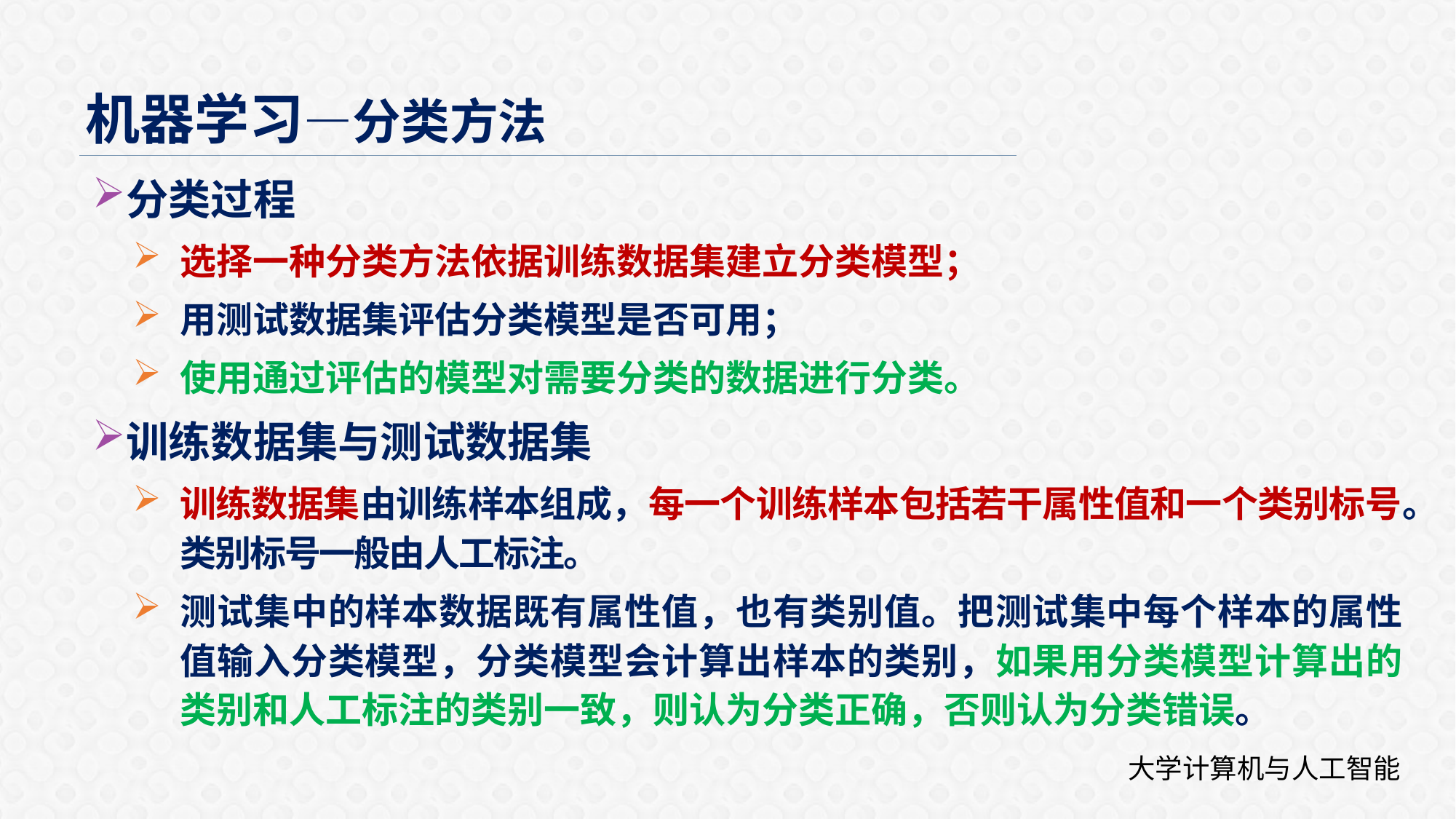

机器学习—分类方法
分类过程
选择一种分类方法依据训练数据集建立分类模型；
用测试数据集评估分类模型是否可用；
使用通过评估的模型对需要分类的数据进行分类。
训练数据集与测试数据集
训练数据集由训练样本组成，每一个训练样本包括若干属性值和一个类别标号。类别标号一般由人工标注。
测试集中的样本数据既有属性值，也有类别值。把测试集中每个样本的属性值输入分类模型，分类模型会计算出样本的类别，如果用分类模型计算出的类别和人工标注的类别一致，则认为分类正确，否则认为分类错误。